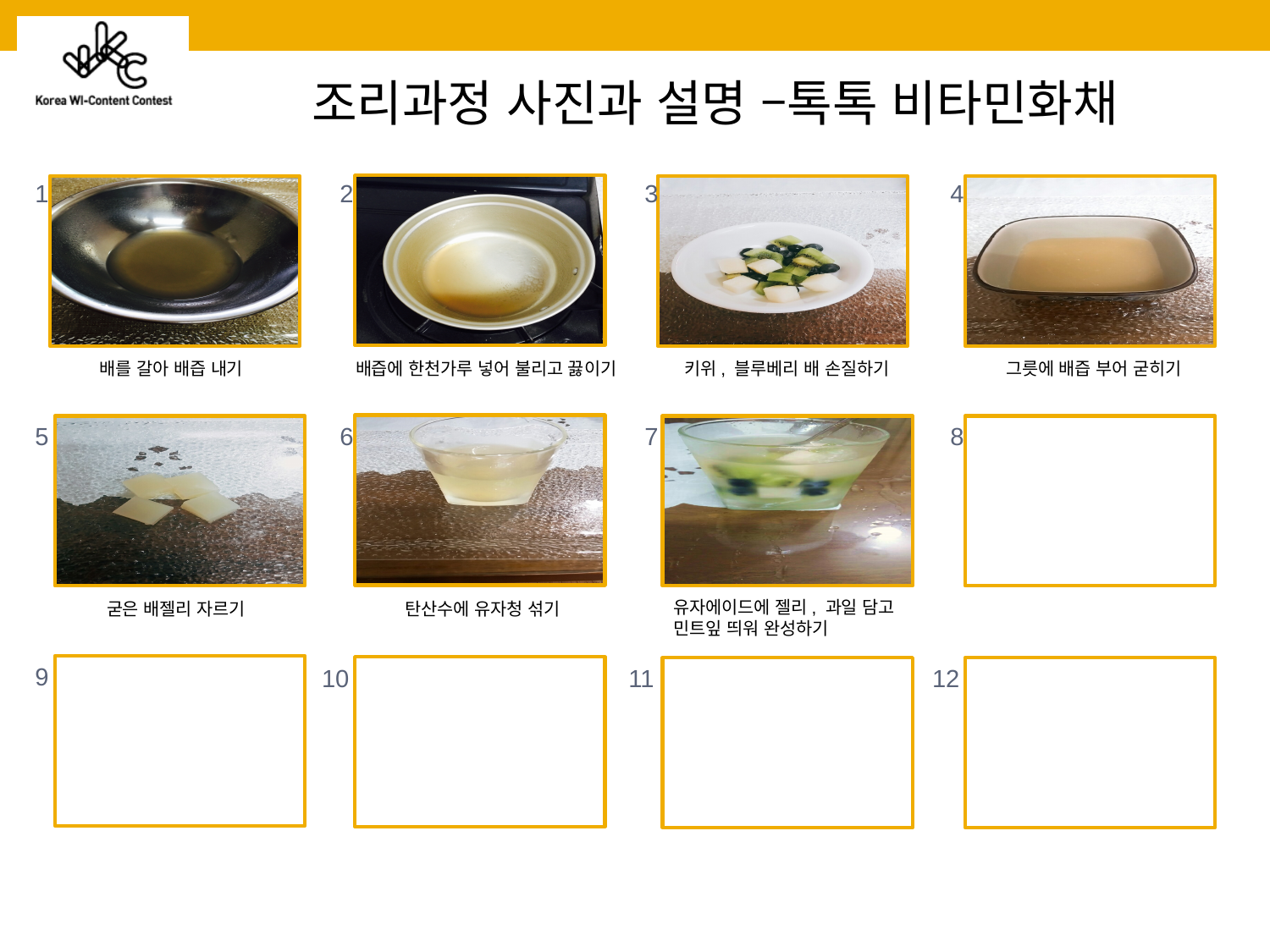

조리과정 사진과 설명 –톡톡 비타민화채
1
2
3
4

배를 갈아 배즙 내기
배즙에 한천가루 넣어 불리고 끓이기
키위, 블루베리 배 손질하기
그릇에 배즙 부어 굳히기
5
6

7
8

유자에이드에 젤리, 과일 담고
민트잎 띄워 완성하기
굳은 배젤리 자르기
탄산수에 유자청 섞기
9

10

11
12